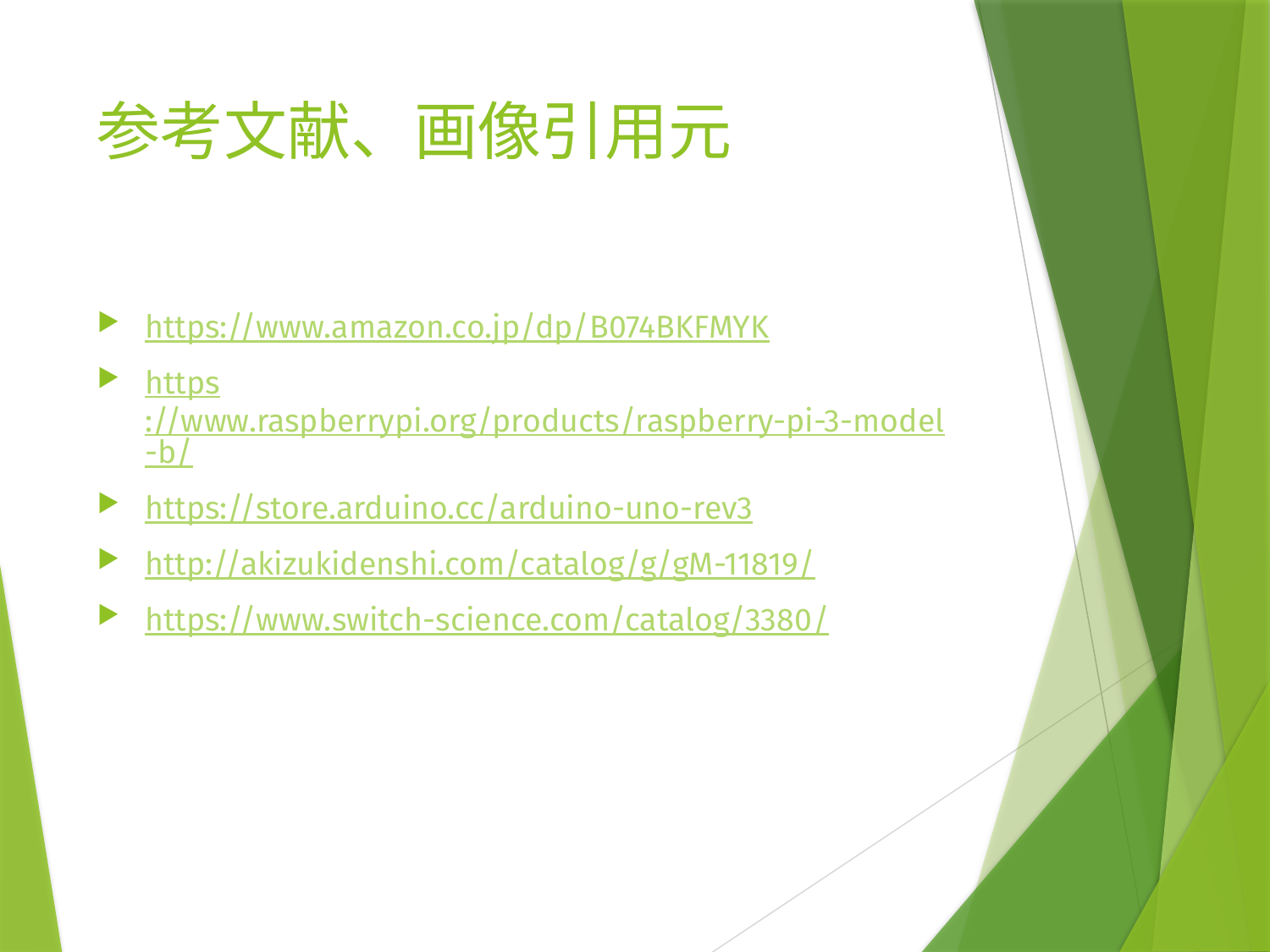

# 参考文献、画像引用元
https://www.amazon.co.jp/dp/B074BKFMYK
https://www.raspberrypi.org/products/raspberry-pi-3-model-b/
https://store.arduino.cc/arduino-uno-rev3
http://akizukidenshi.com/catalog/g/gM-11819/
https://www.switch-science.com/catalog/3380/